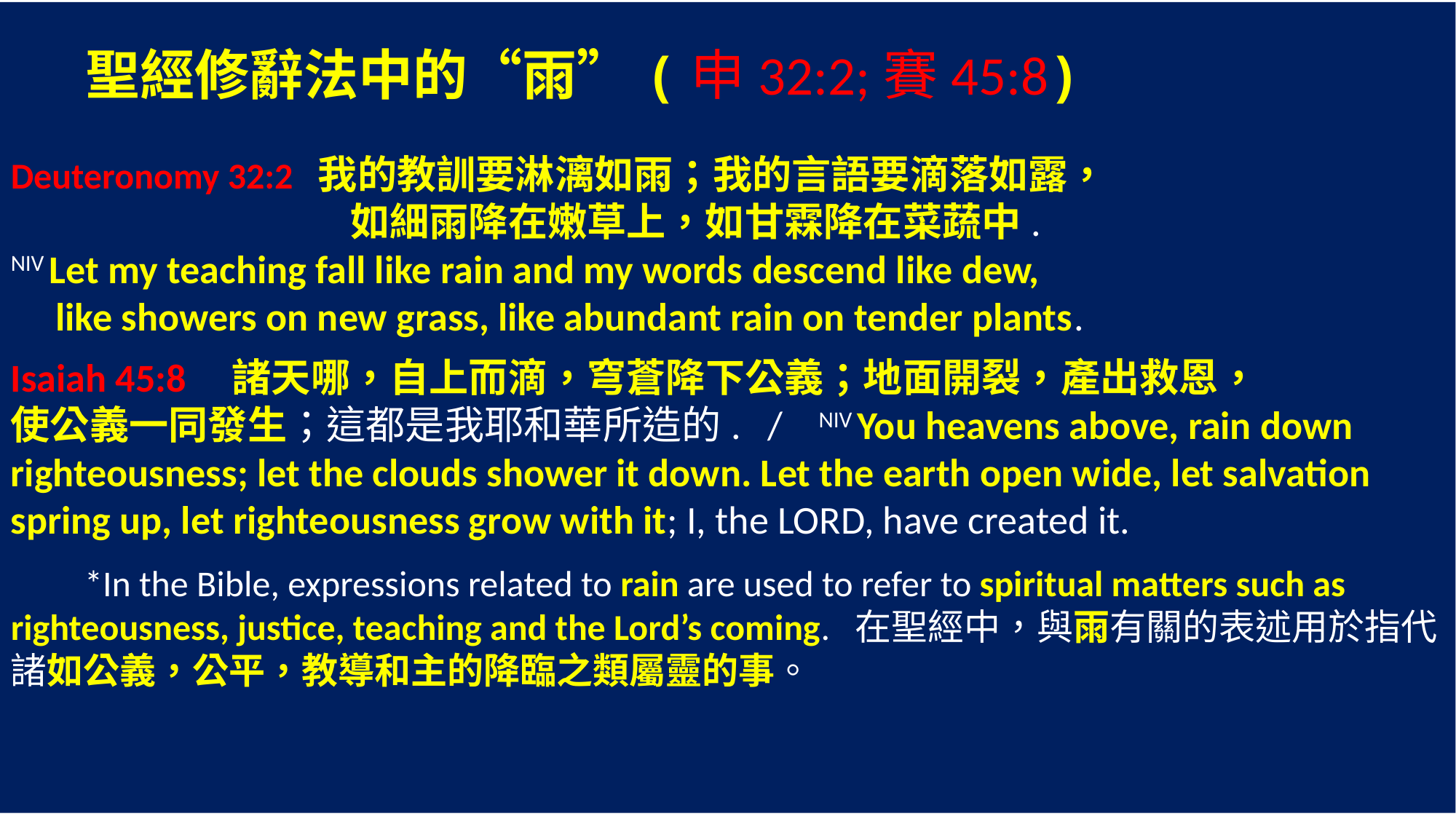

聖經修辭法中的“雨”(申32:2;賽45:8)

Deuteronomy 32:2  我的教訓要淋漓如雨；我的言語要滴落如露，
                                     如細雨降在嫩草上，如甘霖降在菜蔬中.
NIV Let my teaching fall like rain and my words descend like dew,
     like showers on new grass, like abundant rain on tender plants.

Isaiah 45:8    ‎諸天哪，自上而滴，穹蒼降下公義；地面開裂，產出救恩，
使公義一同發生；這都是我耶和華所造的.   /    NIV You heavens above, rain down righteousness; let the clouds shower it down. Let the earth open wide, let salvation spring up, let righteousness grow with it; I, the LORD, have created it.

         *In the Bible, expressions related to rain are used to refer to spiritual matters such as righteousness, justice, teaching and the Lord’s coming.  在聖經中，與雨有關的表述用於指代諸如公義，公平，教導和主的降臨之類屬靈的事。